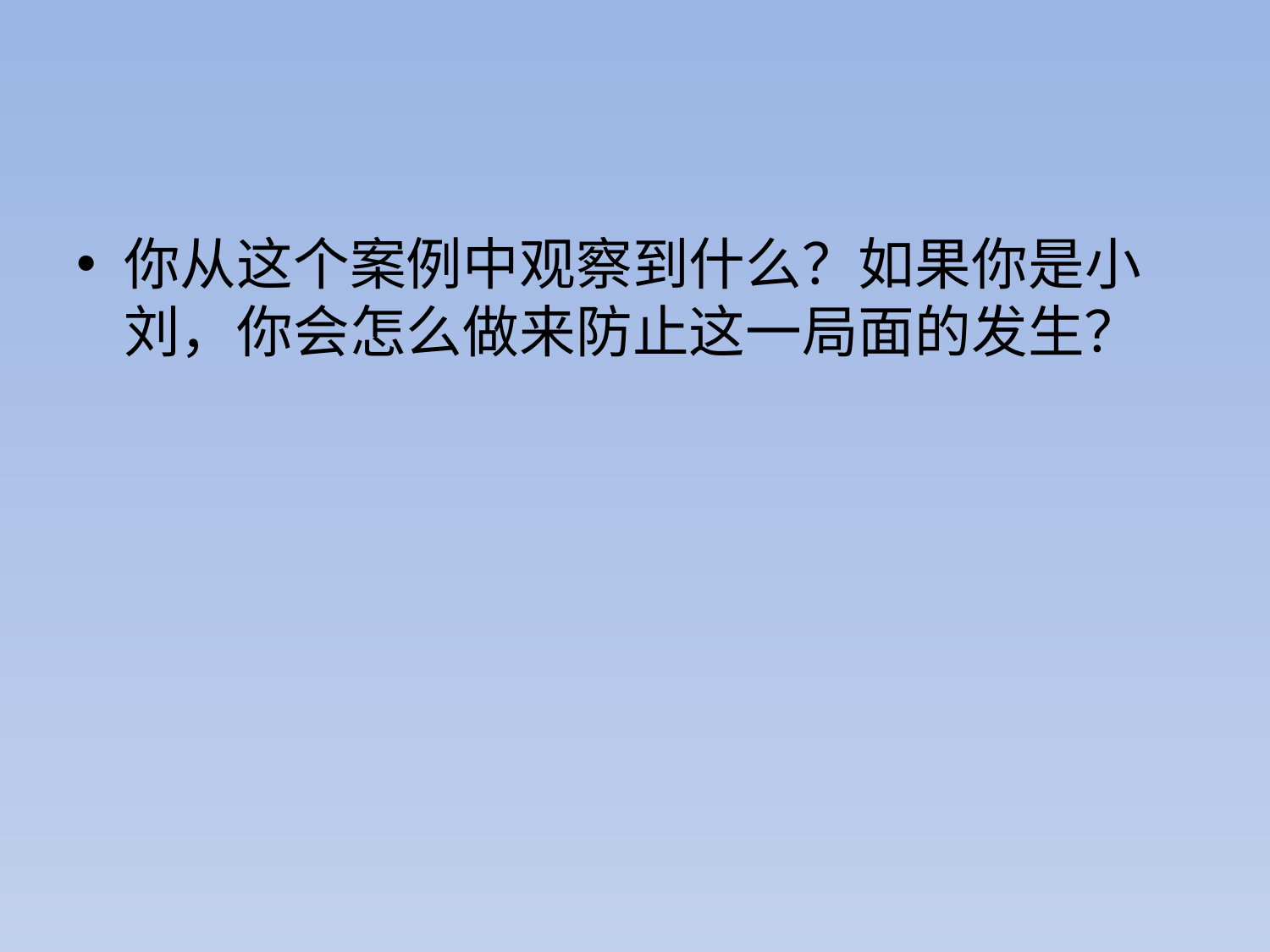

#
你从这个案例中观察到什么？如果你是小刘，你会怎么做来防止这一局面的发生？